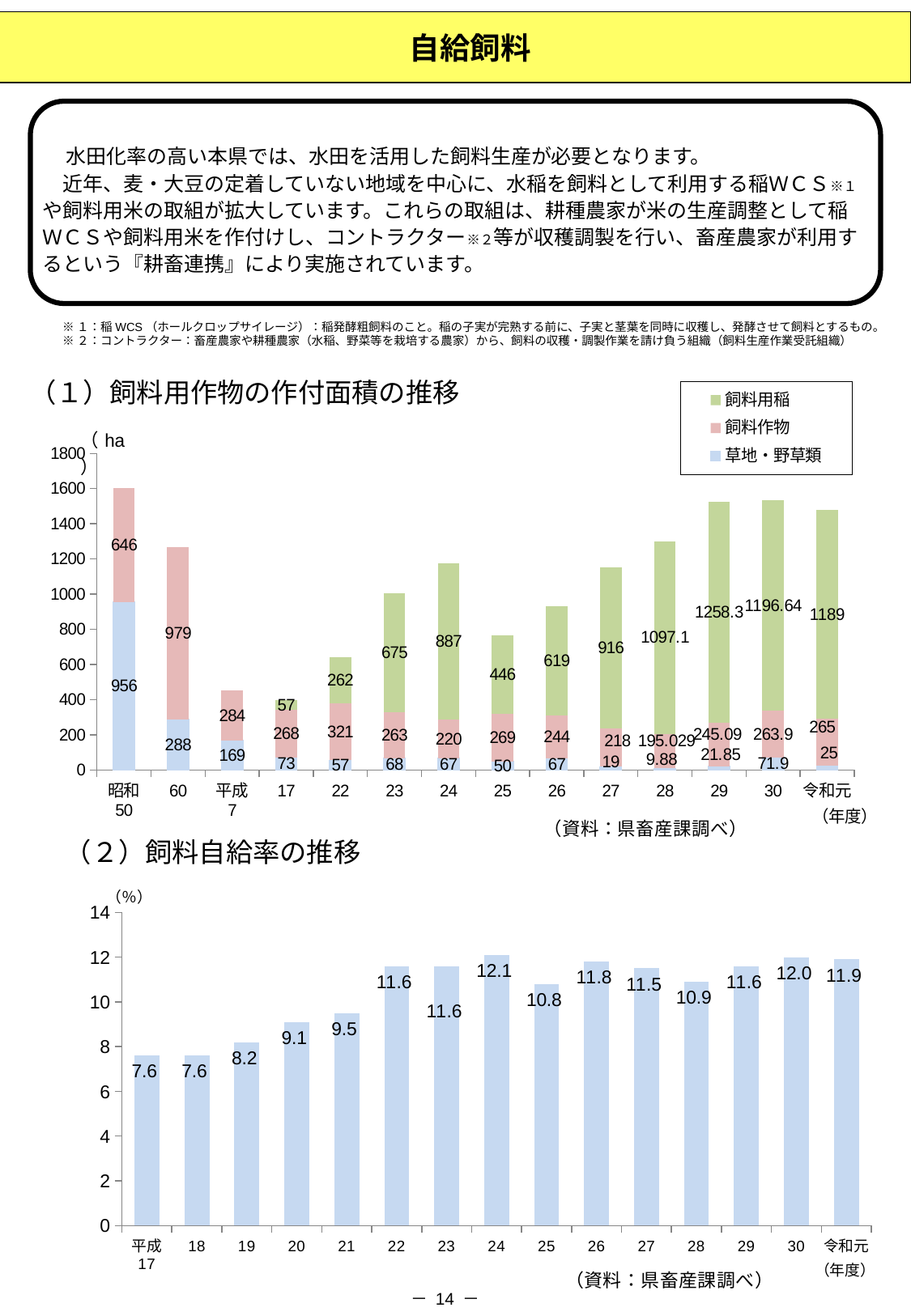

自給飼料

　水田化率の高い本県では、水田を活用した飼料生産が必要となります。
　近年、麦・大豆の定着していない地域を中心に、水稲を飼料として利用する稲ＷＣＳ※１や飼料用米の取組が拡大しています。これらの取組は、耕種農家が米の生産調整として稲ＷＣＳや飼料用米を作付けし、コントラクター※２等が収穫調製を行い、畜産農家が利用するという『耕畜連携』により実施されています。
※１：稲WCS（ホールクロップサイレージ）：稲発酵粗飼料のこと。稲の子実が完熟する前に、子実と茎葉を同時に収穫し、発酵させて飼料とするもの。
※２：コントラクター：畜産農家や耕種農家（水稲、野菜等を栽培する農家）から、飼料の収穫・調製作業を請け負う組織（飼料生産作業受託組織）
（１）飼料用作物の作付面積の推移

### Chart

| Category | 草地・野草類 | 飼料作物 | 飼料用稲 |
|---|---|---|---|
| 昭和
50 | 956.0 | 646.0 | None |
| 60 | 288.0 | 979.0 | None |
| 平成
7 | 169.0 | 284.0 | None |
| 17 | 73.0 | 268.0 | 57.0 |
| 22 | 57.0 | 321.0 | 262.0 |
| 23 | 68.0 | 263.0 | 675.0 |
| 24 | 67.0 | 220.0 | 887.0 |
| 25 | 50.0 | 269.0 | 446.0 |
| 26 | 67.0 | 244.0 | 619.0 |
| 27 | 19.0 | 218.0 | 916.0 |
| 28 | 9.88 | 195.029 | 1097.1 |
| 29 | 21.849999999999998 | 245.09 | 1258.3 |
| 30 | 71.9 | 263.9 | 1196.6399999999999 |
| 令和元 | 25.0 | 265.0 | 1189.0 |
（２）飼料自給率の推移

[unsupported chart]

（年度）
－ 14 －